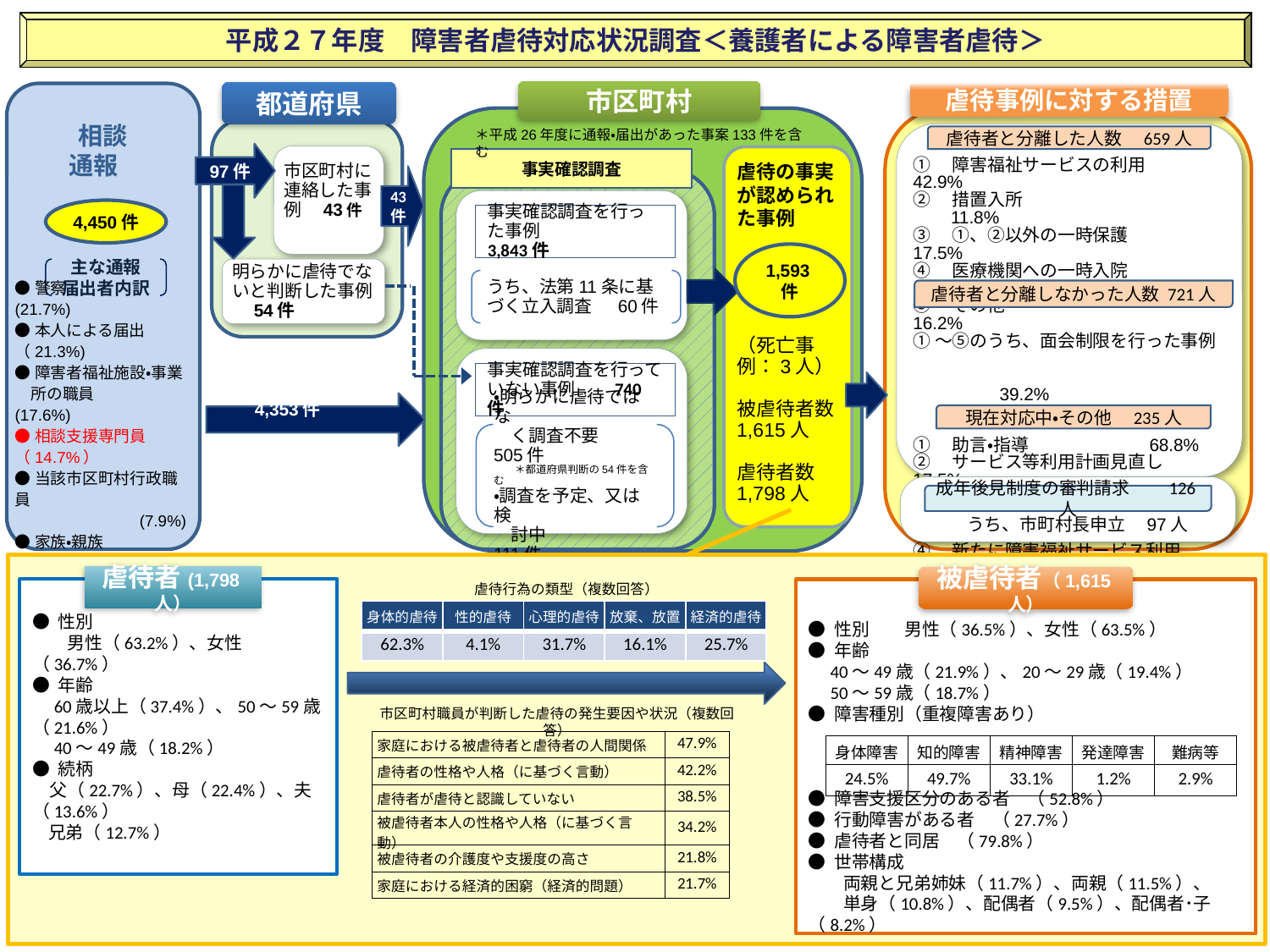

平成２７年度　障害者虐待対応状況調査＜養護者による障害者虐待＞
市区町村
都道府県
虐待事例に対する措置

相談
通報

＊平成26年度に通報・届出があった事案133件を含む

①　障害福祉サービスの利用 　 　  42.9%
②　措置入所　　　　　　　　　　　　    11.8%
③　①、②以外の一時保護　　    　 17.5%
④　医療機関への一時入院　　    　11.5%
⑤　その他                 　　　　　    　16.2%
①～⑤のうち、面会制限を行った事例
　　　　　　　　　　　　　　　　　　　　  　 39.2%

①　助言・指導                             68.8%
②　サービス等利用計画見直し   　17.5%
③　障害福祉サービス以外の
　　 サービス利用　　　　                11.4%
④　新たに障害福祉サービス利用　11.0%

　介護保険サービスを利用、虐待者・被虐待者の転居、入院中等
虐待者と分離した人数　659人
97件
市区町村に連絡した事例　43件

虐待の事実が認められた事例

（死亡事例：3人）

被虐待者数
1,615人

虐待者数
1,798人

事実確認調査
43件

4,450件
事実確認調査を行った事例　　　　　　3,843件
明らかに虐待でないと判断した事例　54件
主な通報
届出者内訳
1,593件

うち、法第11条に基づく立入調査　 60件
虐待者と分離しなかった人数 721人
●警察　  　　　　　  (21.7%)
●本人による届出 （21.3%)
●障害者福祉施設・事業
　所の職員　　　　　(17.6%)
●相談支援専門員（14.7%）
●当該市区町村行政職員
                            (7.9%)
●家族・親族 　　　　(6.3%)

事実確認調査を行っていない事例　　740件

　　4,353件
現在対応中・その他　235人
・明らかに虐待ではな
　く調査不要　　505件
　　＊都道府県判断の54件を含む
・調査を予定、又は検
　討中　　　　　　111件

　　　うち、市町村長申立　97人
成年後見制度の審判請求　　126人

虐待者(1,798人）
被虐待者（1,615人）
虐待行為の類型（複数回答）
● 性別
　　男性（63.2%）、女性（36.7%）
● 年齢
　60歳以上（37.4%）、50～59歳（21.6%）
　40～49歳（18.2%）
● 続柄
　父（22.7%）、母（22.4%）、夫（13.6%）
   兄弟（12.7%）

● 性別　　男性（36.5%）、女性（63.5%）
● 年齢
　40～49歳（21.9%）、20～29歳（19.4%）
　50～59歳（18.7%）
● 障害種別（重複障害あり）

● 障害支援区分のある者　（52.8%）
● 行動障害がある者　（27.7%）
● 虐待者と同居　（79.8%）
● 世帯構成
　　両親と兄弟姉妹（11.7%）、両親（11.5%）、
　　単身（10.8%）、配偶者（9.5%）、配偶者･子（8.2%）

| 身体的虐待 | 性的虐待 | 心理的虐待 | 放棄、放置 | 経済的虐待 |
| --- | --- | --- | --- | --- |
| 62.3% | 4.1% | 31.7% | 16.1% | 25.7% |

市区町村職員が判断した虐待の発生要因や状況（複数回答）
| 家庭における被虐待者と虐待者の人間関係 | 47.9% |
| --- | --- |
| 虐待者の性格や人格（に基づく言動） | 42.2% |
| 虐待者が虐待と認識していない | 38.5% |
| 被虐待者本人の性格や人格（に基づく言動） | 34.2% |
| 被虐待者の介護度や支援度の高さ | 21.8% |
| 家庭における経済的困窮（経済的問題） | 21.7% |
| 身体障害 | 知的障害 | 精神障害 | 発達障害 | 難病等 |
| --- | --- | --- | --- | --- |
| 24.5% | 49.7% | 33.1% | 1.2% | 2.9% |